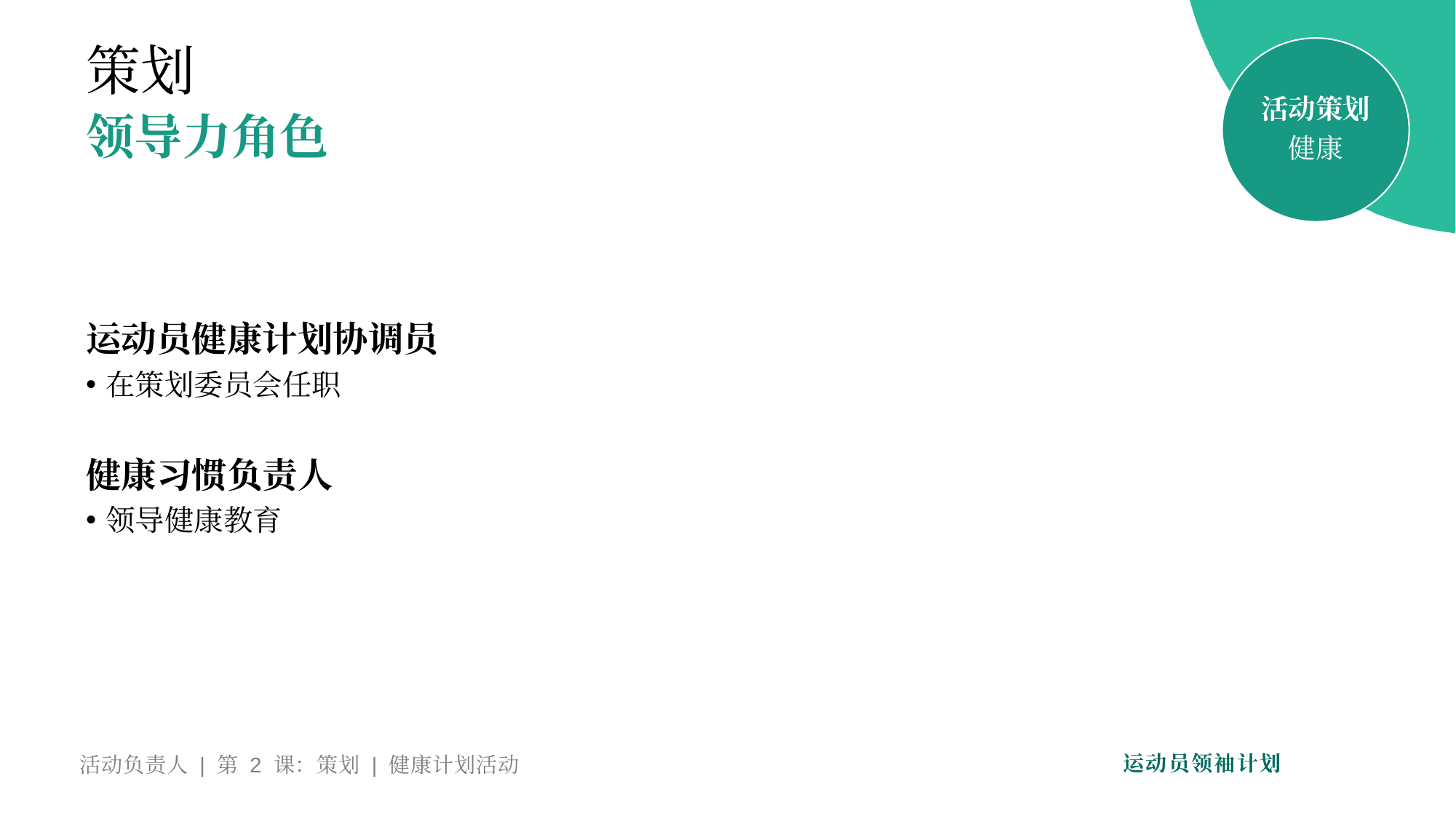

策划

活动策划
健康
领导力角色
运动员健康计划协调员
在策划委员会任职

健康习惯负责人
领导健康教育

活动负责人 | 第 2 课：策划 | 健康计划活动